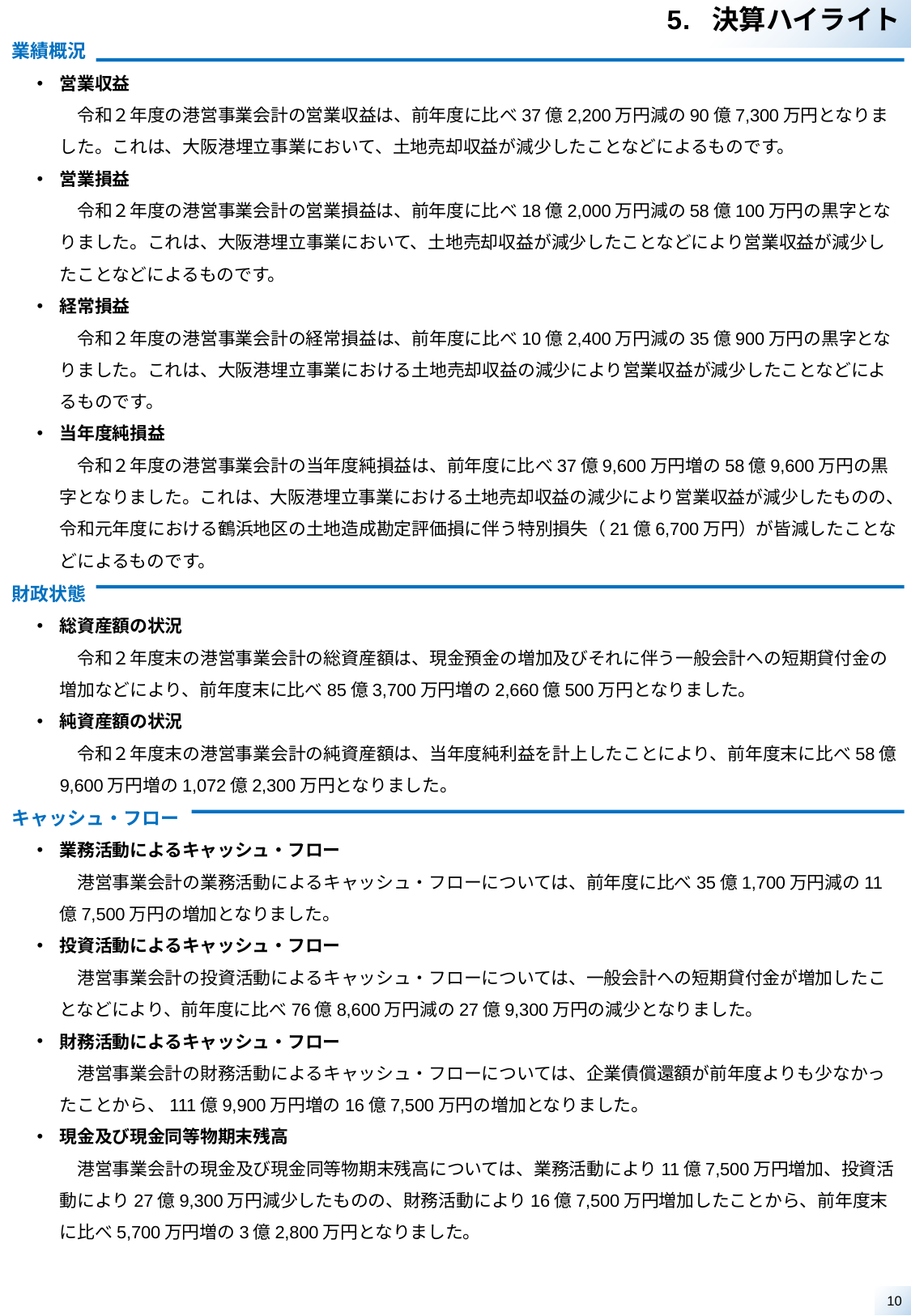

決算ハイライト
業績概況
営業収益
　令和２年度の港営事業会計の営業収益は、前年度に比べ37億2,200万円減の90億7,300万円となりました。これは、大阪港埋立事業において、土地売却収益が減少したことなどによるものです。
営業損益
　令和２年度の港営事業会計の営業損益は、前年度に比べ18億2,000万円減の58億100万円の黒字となりました。これは、大阪港埋立事業において、土地売却収益が減少したことなどにより営業収益が減少したことなどによるものです。
経常損益
　令和２年度の港営事業会計の経常損益は、前年度に比べ10億2,400万円減の35億900万円の黒字となりました。これは、大阪港埋立事業における土地売却収益の減少により営業収益が減少したことなどによるものです。
当年度純損益
　令和２年度の港営事業会計の当年度純損益は、前年度に比べ37億9,600万円増の58億9,600万円の黒字となりました。これは、大阪港埋立事業における土地売却収益の減少により営業収益が減少したものの、令和元年度における鶴浜地区の土地造成勘定評価損に伴う特別損失（21億6,700万円）が皆減したことなどによるものです。
財政状態
総資産額の状況
　令和２年度末の港営事業会計の総資産額は、現金預金の増加及びそれに伴う一般会計への短期貸付金の増加などにより、前年度末に比べ85億3,700万円増の2,660億500万円となりました。
純資産額の状況
　令和２年度末の港営事業会計の純資産額は、当年度純利益を計上したことにより、前年度末に比べ58億9,600万円増の1,072億2,300万円となりました。
キャッシュ・フロー
業務活動によるキャッシュ・フロー
　港営事業会計の業務活動によるキャッシュ・フローについては、前年度に比べ35億1,700万円減の11億7,500万円の増加となりました。
投資活動によるキャッシュ・フロー
　港営事業会計の投資活動によるキャッシュ・フローについては、一般会計への短期貸付金が増加したことなどにより、前年度に比べ76億8,600万円減の27億9,300万円の減少となりました。
財務活動によるキャッシュ・フロー
　港営事業会計の財務活動によるキャッシュ・フローについては、企業債償還額が前年度よりも少なかったことから、111億9,900万円増の16億7,500万円の増加となりました。
現金及び現金同等物期末残高
　港営事業会計の現金及び現金同等物期末残高については、業務活動により11億7,500万円増加、投資活動により27億9,300万円減少したものの、財務活動により16億7,500万円増加したことから、前年度末に比べ5,700万円増の3億2,800万円となりました。
10